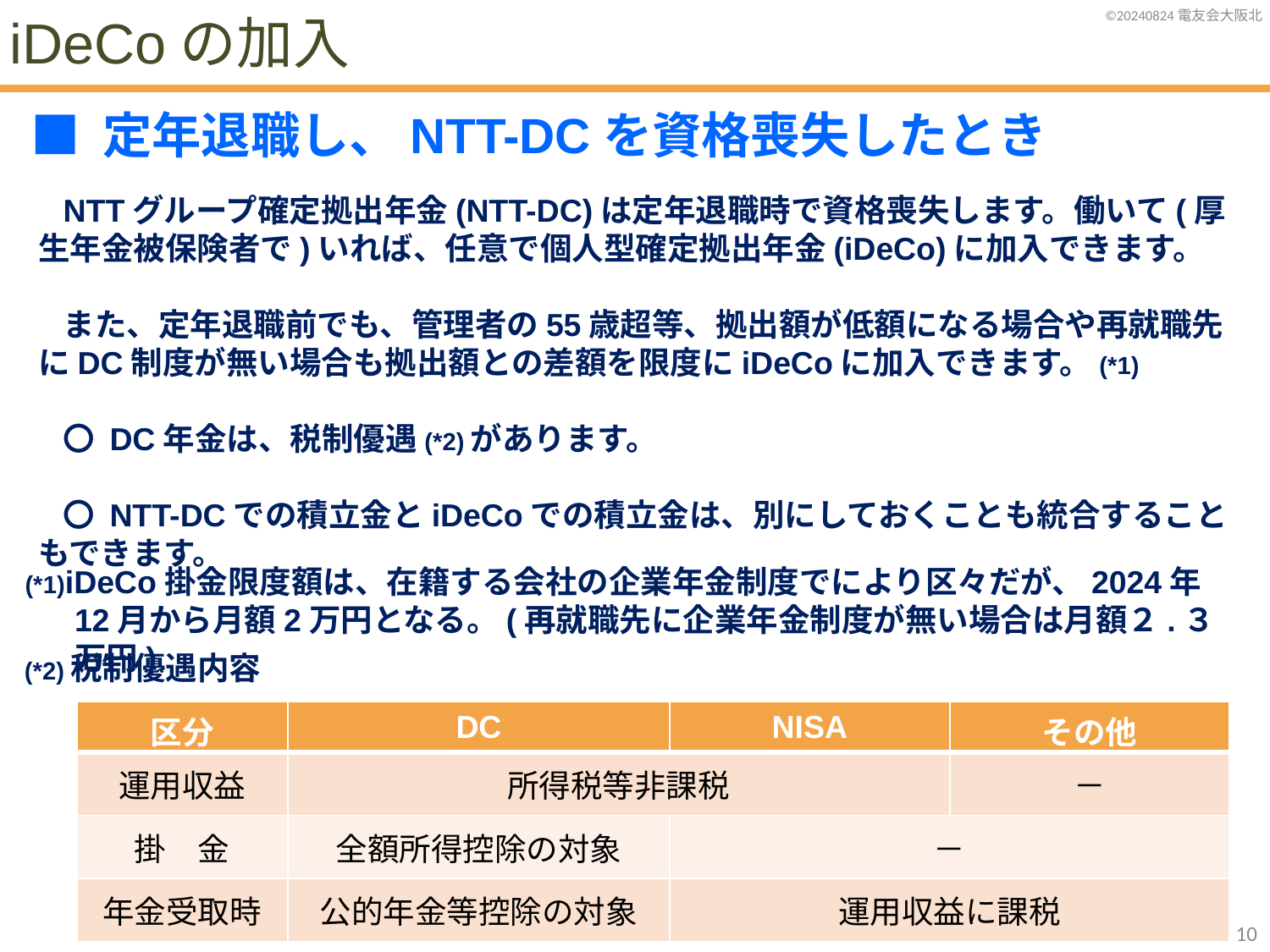

iDeCoの加入
■ 定年退職し、NTT-DCを資格喪失したとき
NTTグループ確定拠出年金(NTT-DC)は定年退職時で資格喪失します。働いて(厚生年金被保険者で)いれば、任意で個人型確定拠出年金(iDeCo)に加入できます。

また、定年退職前でも、管理者の55歳超等、拠出額が低額になる場合や再就職先にDC制度が無い場合も拠出額との差額を限度にiDeCoに加入できます。(*1)

〇 DC年金は、税制優遇(*2)があります。

〇 NTT-DCでの積立金とiDeCoでの積立金は、別にしておくことも統合することもできます。

(*1)iDeCo掛金限度額は、在籍する会社の企業年金制度でにより区々だが、2024年12月から月額2万円となる。(再就職先に企業年金制度が無い場合は月額２.３万円)
(*2)税制優遇内容
| 区分 | DC | NISA | その他 |
| --- | --- | --- | --- |
| 運用収益 | 所得税等非課税 |  | － |
| 掛　金 | 全額所得控除の対象 | － |  |
| 年金受取時 | 公的年金等控除の対象 | 運用収益に課税 |  |
10